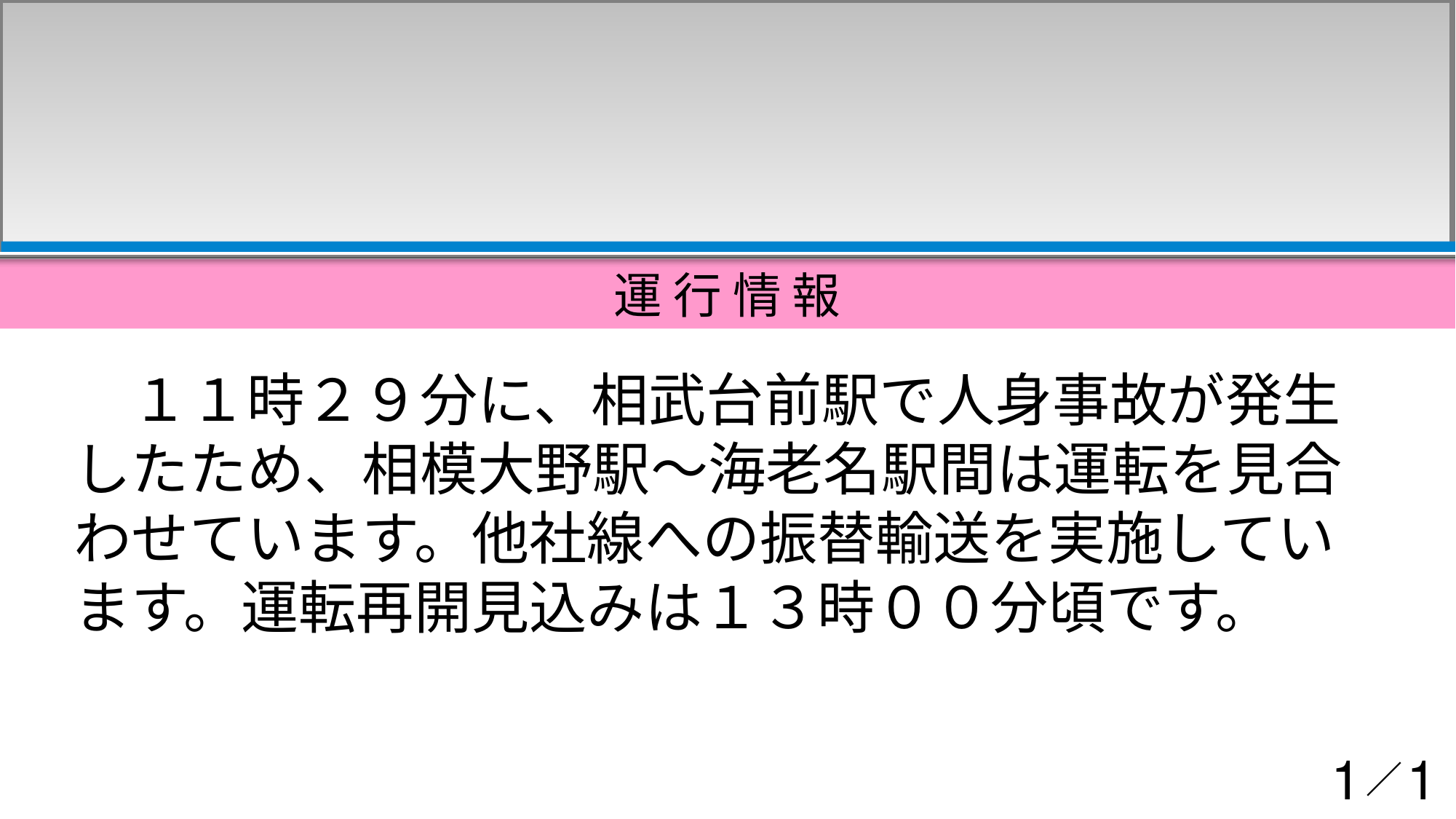

運 行 情 報
　１１時２９分に、相武台前駅で人身事故が発生
したため、相模大野駅～海老名駅間は運転を見合
わせています。他社線への振替輸送を実施してい
ます。運転再開見込みは１３時００分頃です。
1
1
／